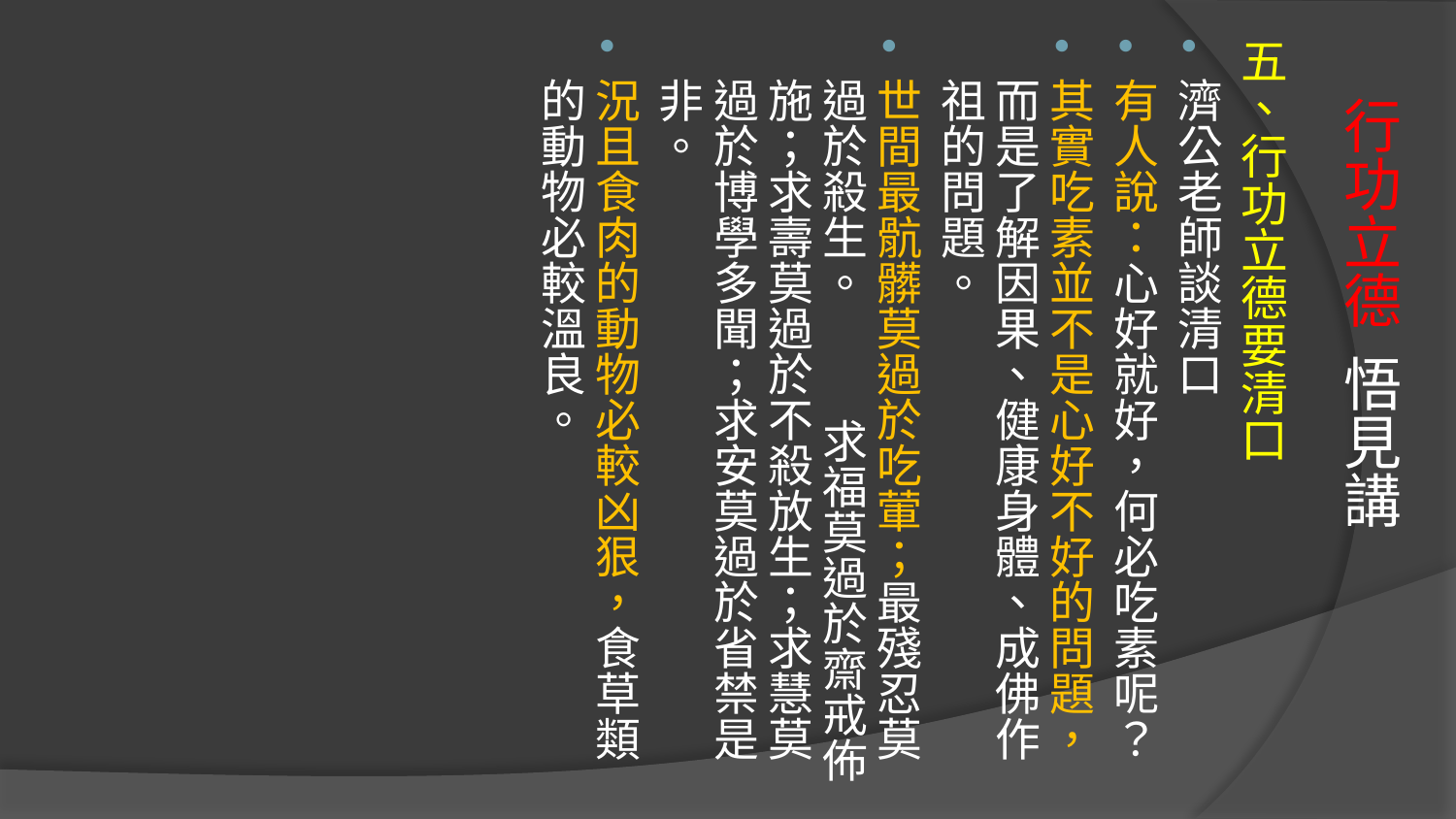

五、行功立德要清口
濟公老師談清口
有人說：心好就好，何必吃素呢？
其實吃素並不是心好不好的問題，而是了解因果、健康身體、成佛作祖的問題。
世間最骯髒莫過於吃葷；最殘忍莫過於殺生。           求福莫過於齋戒佈施；求壽莫過於不殺放生；求慧莫過於博學多聞；求安莫過於省禁是非。
況且食肉的動物必較凶狠，食草類的動物必較溫良。

# 行功立德  悟見講